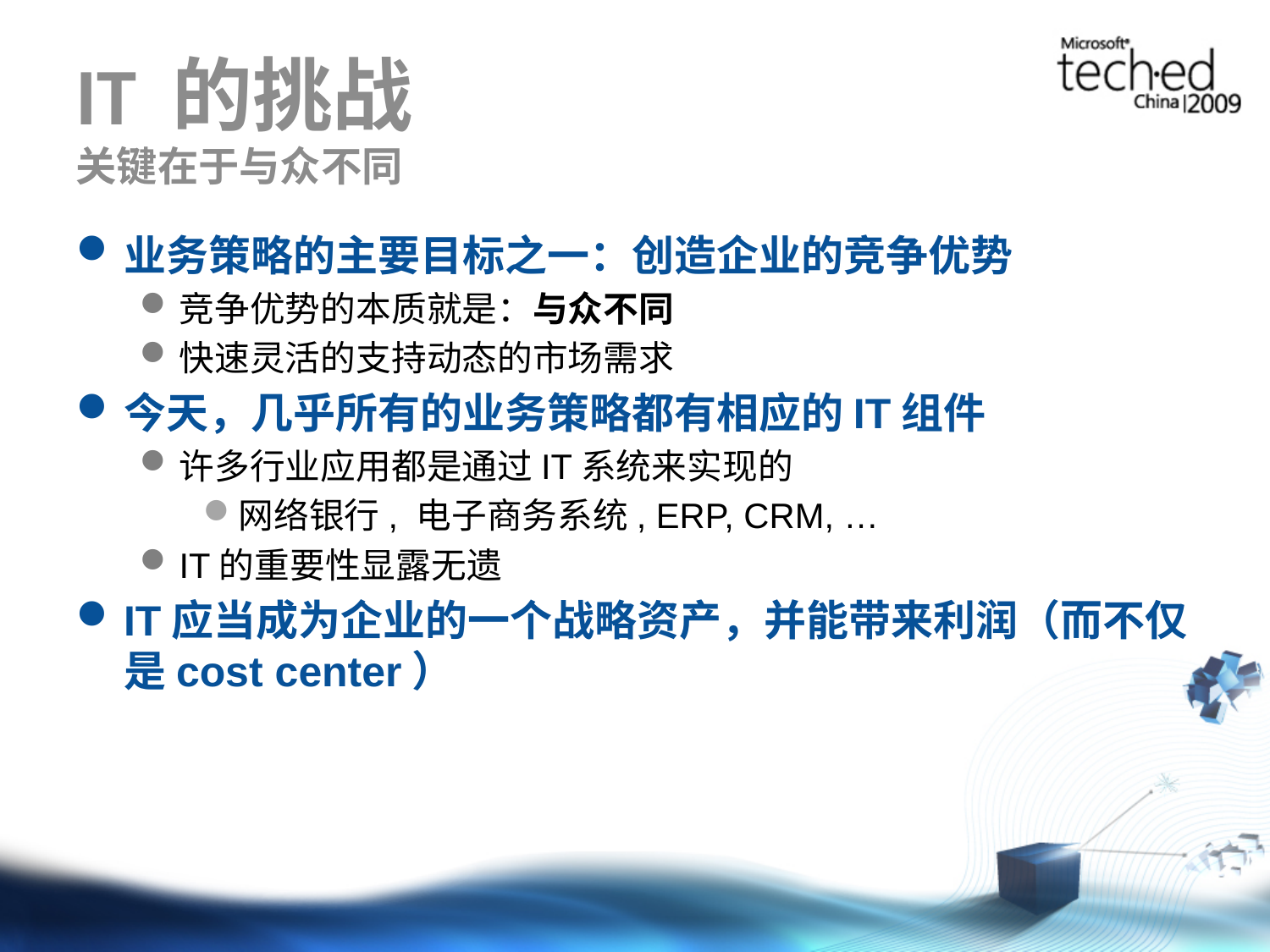

# IT 的挑战 关键在于与众不同
业务策略的主要目标之一：创造企业的竞争优势
竞争优势的本质就是：与众不同
快速灵活的支持动态的市场需求
今天，几乎所有的业务策略都有相应的IT组件
许多行业应用都是通过IT系统来实现的
网络银行, 电子商务系统, ERP, CRM, …
IT的重要性显露无遗
IT应当成为企业的一个战略资产，并能带来利润（而不仅是cost center）